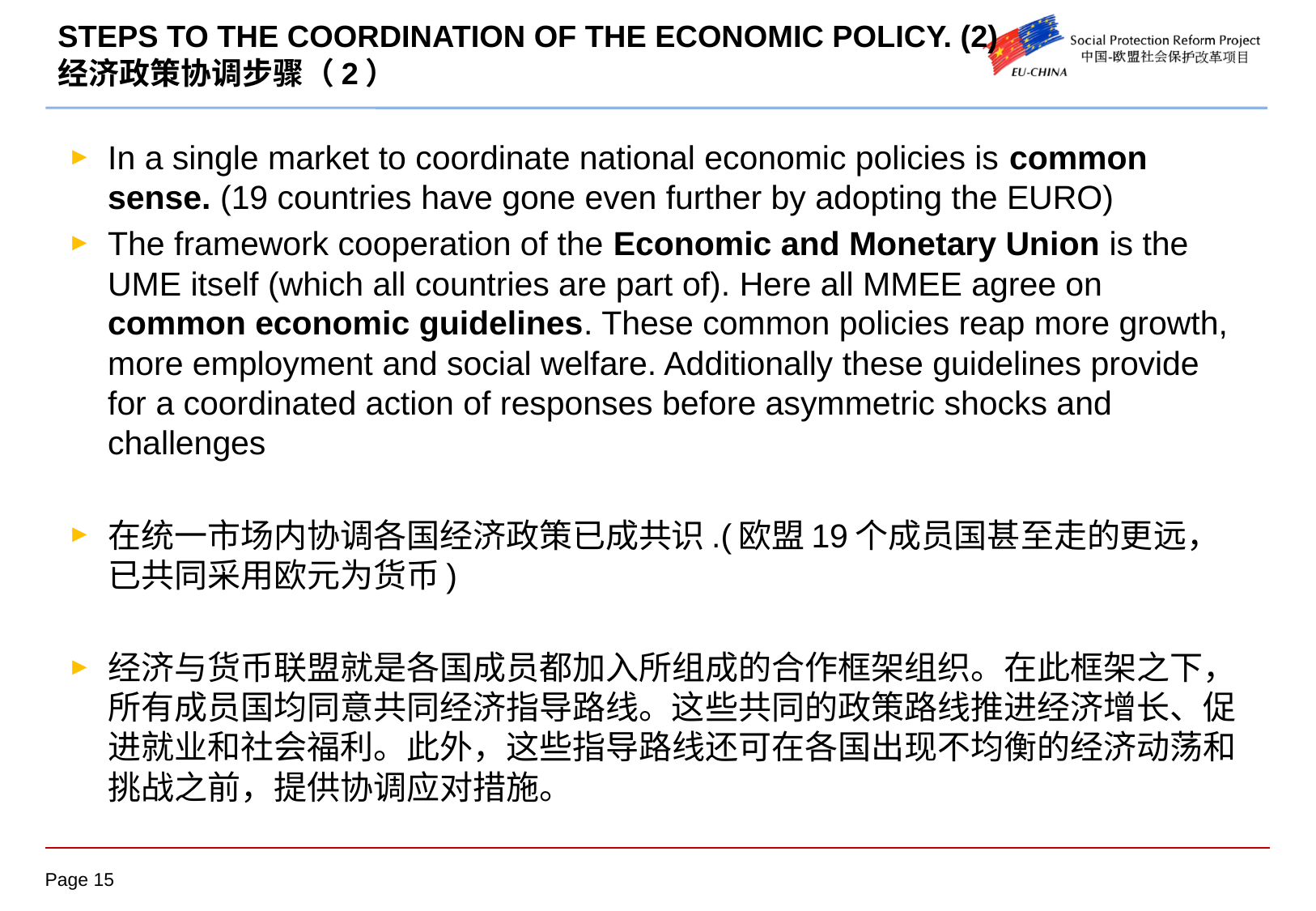

# STEPS TO THE COORDINATION OF THE ECONOMIC POLICY. (2) 经济政策协调步骤（2）
In a single market to coordinate national economic policies is common sense. (19 countries have gone even further by adopting the EURO)
The framework cooperation of the Economic and Monetary Union is the UME itself (which all countries are part of). Here all MMEE agree on common economic guidelines. These common policies reap more growth, more employment and social welfare. Additionally these guidelines provide for a coordinated action of responses before asymmetric shocks and challenges

在统一市场内协调各国经济政策已成共识.(欧盟19个成员国甚至走的更远，已共同采用欧元为货币)

经济与货币联盟就是各国成员都加入所组成的合作框架组织。在此框架之下，所有成员国均同意共同经济指导路线。这些共同的政策路线推进经济增长、促进就业和社会福利。此外，这些指导路线还可在各国出现不均衡的经济动荡和挑战之前，提供协调应对措施。